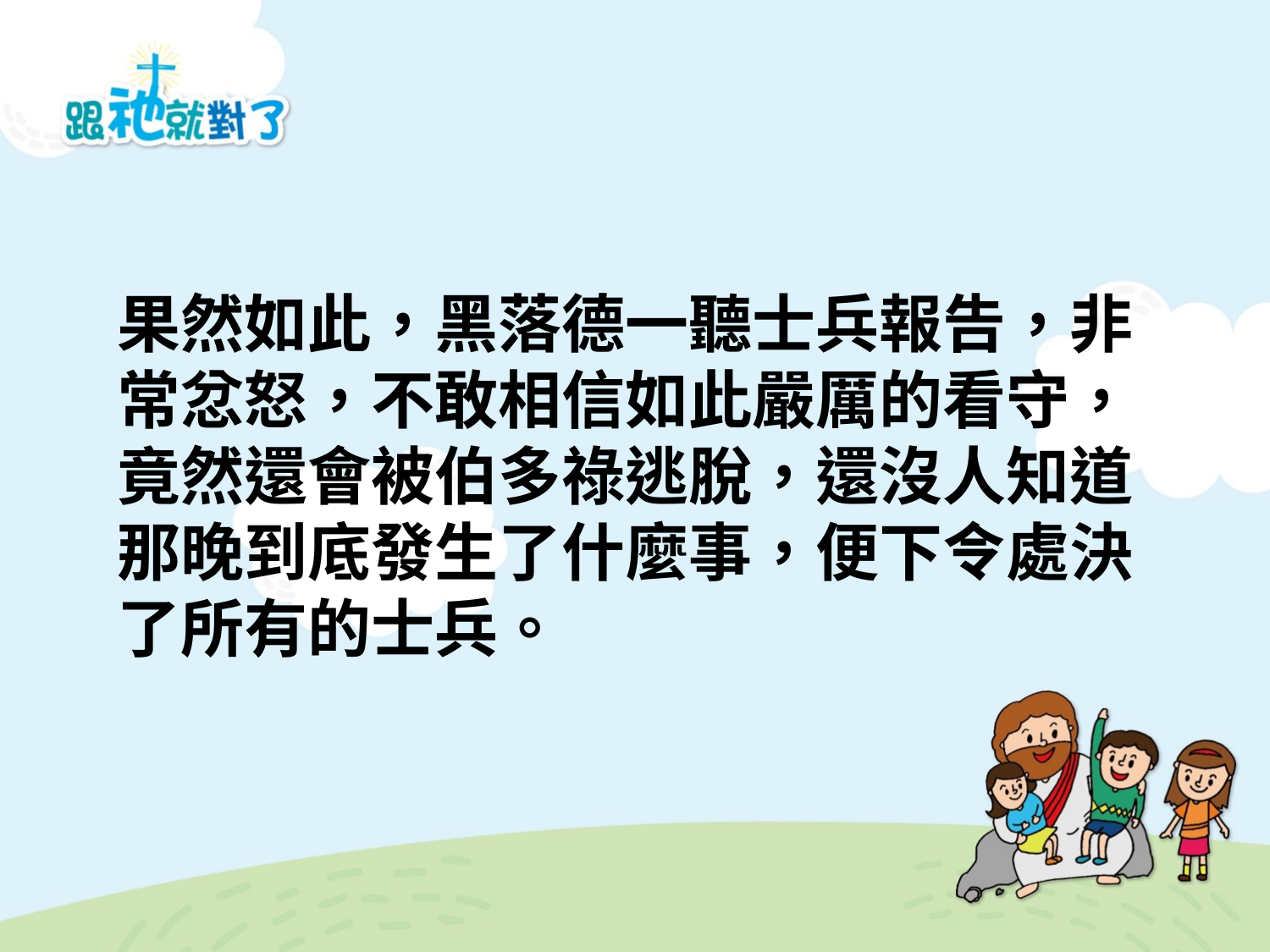

果然如此，黑落德一聽士兵報告，非常忿怒，不敢相信如此嚴厲的看守，竟然還會被伯多祿逃脫，還沒人知道那晚到底發生了什麼事，便下令處決了所有的士兵。